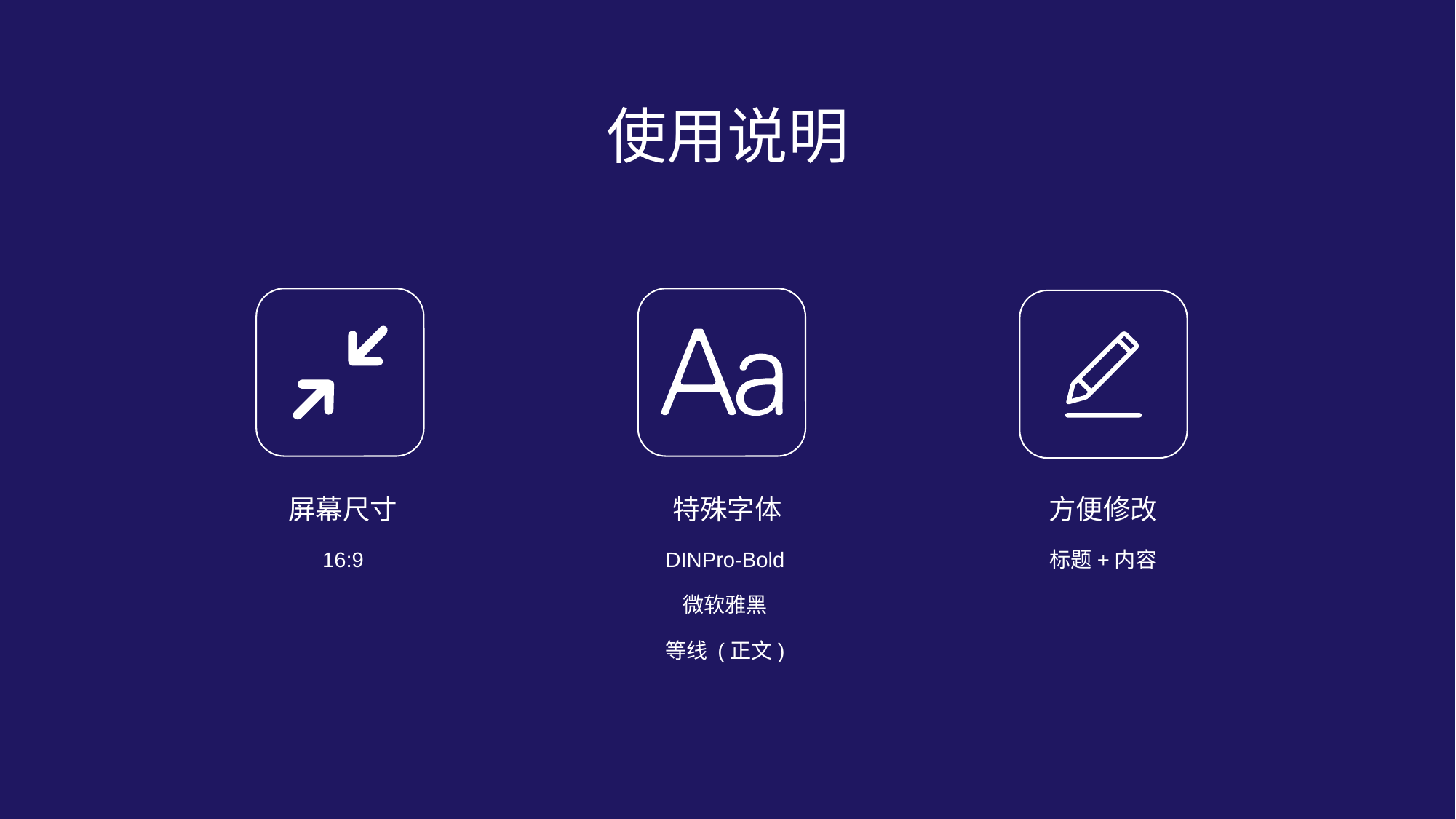

使用说明

屏幕尺寸
特殊字体
方便修改
16:9
DINPro-Bold
标题+内容
微软雅黑
等线 (正文)